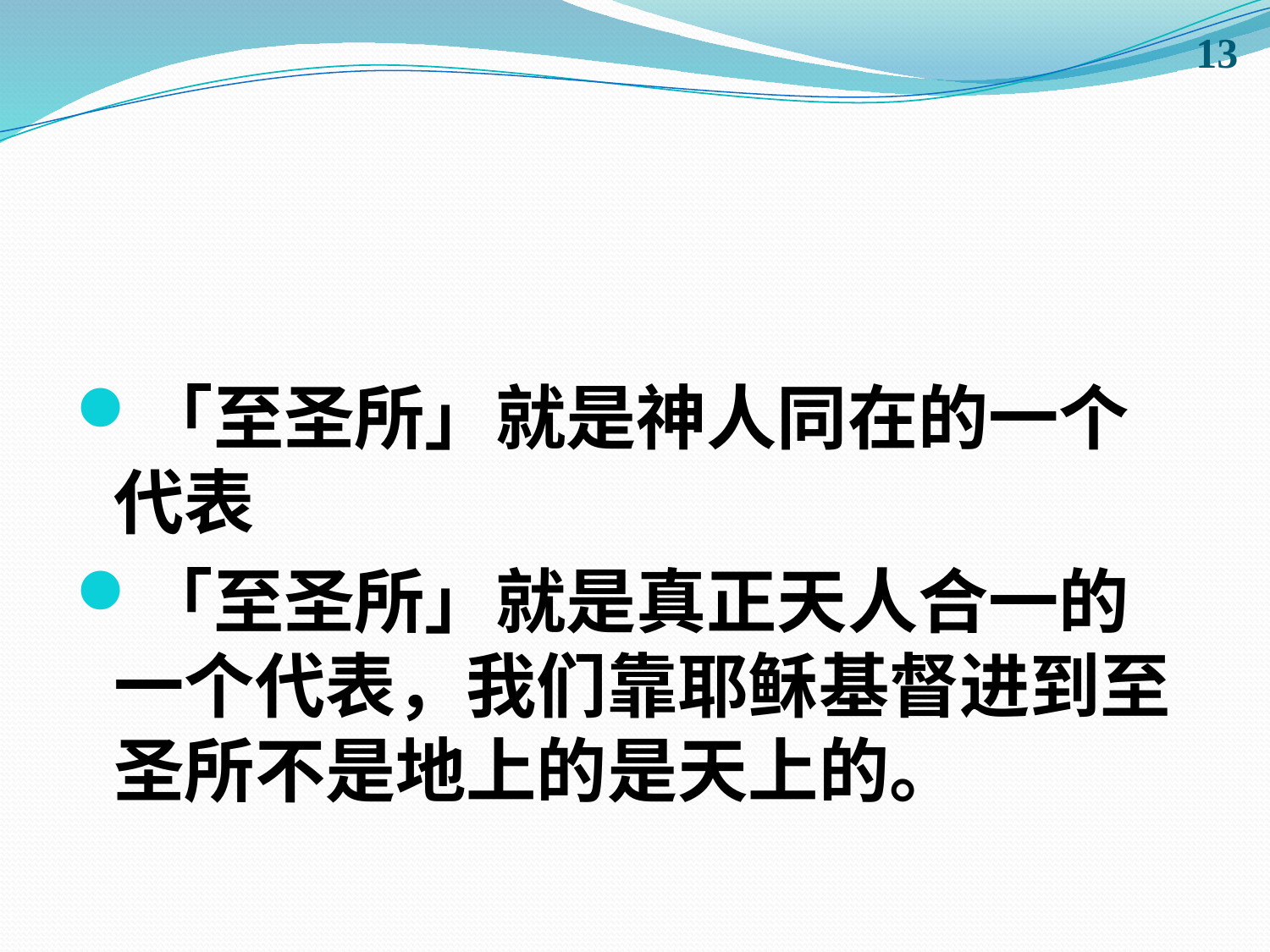

13
#

「至圣所」就是神人同在的一个代表
「至圣所」就是真正天人合一的一个代表，我们靠耶稣基督进到至圣所不是地上的是天上的。